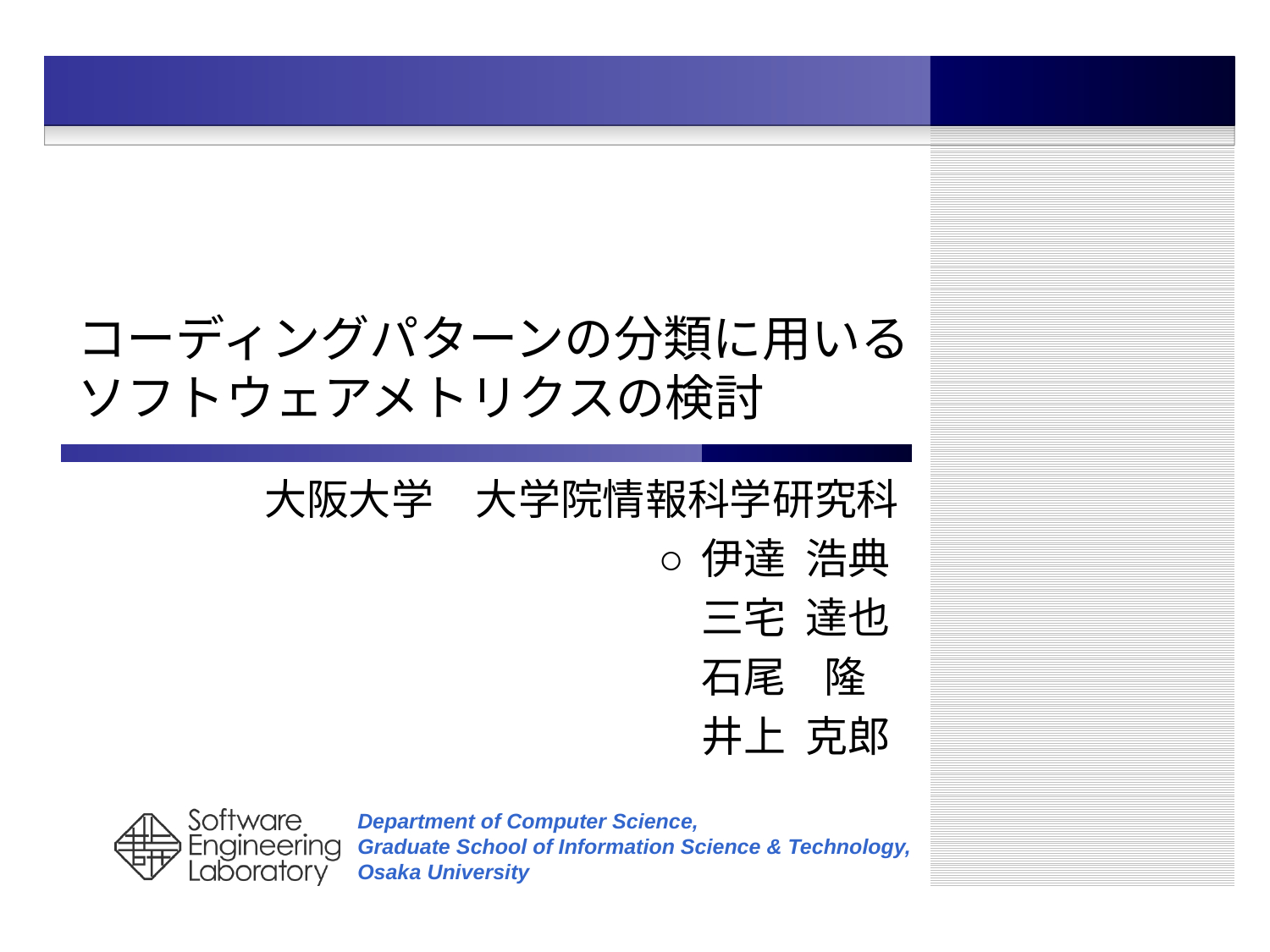

# コーディングパターンの分類に用いる ソフトウェアメトリクスの検討
大阪大学　大学院情報科学研究科
○
伊達  浩典
三宅  達也
石尾    隆
井上  克郎